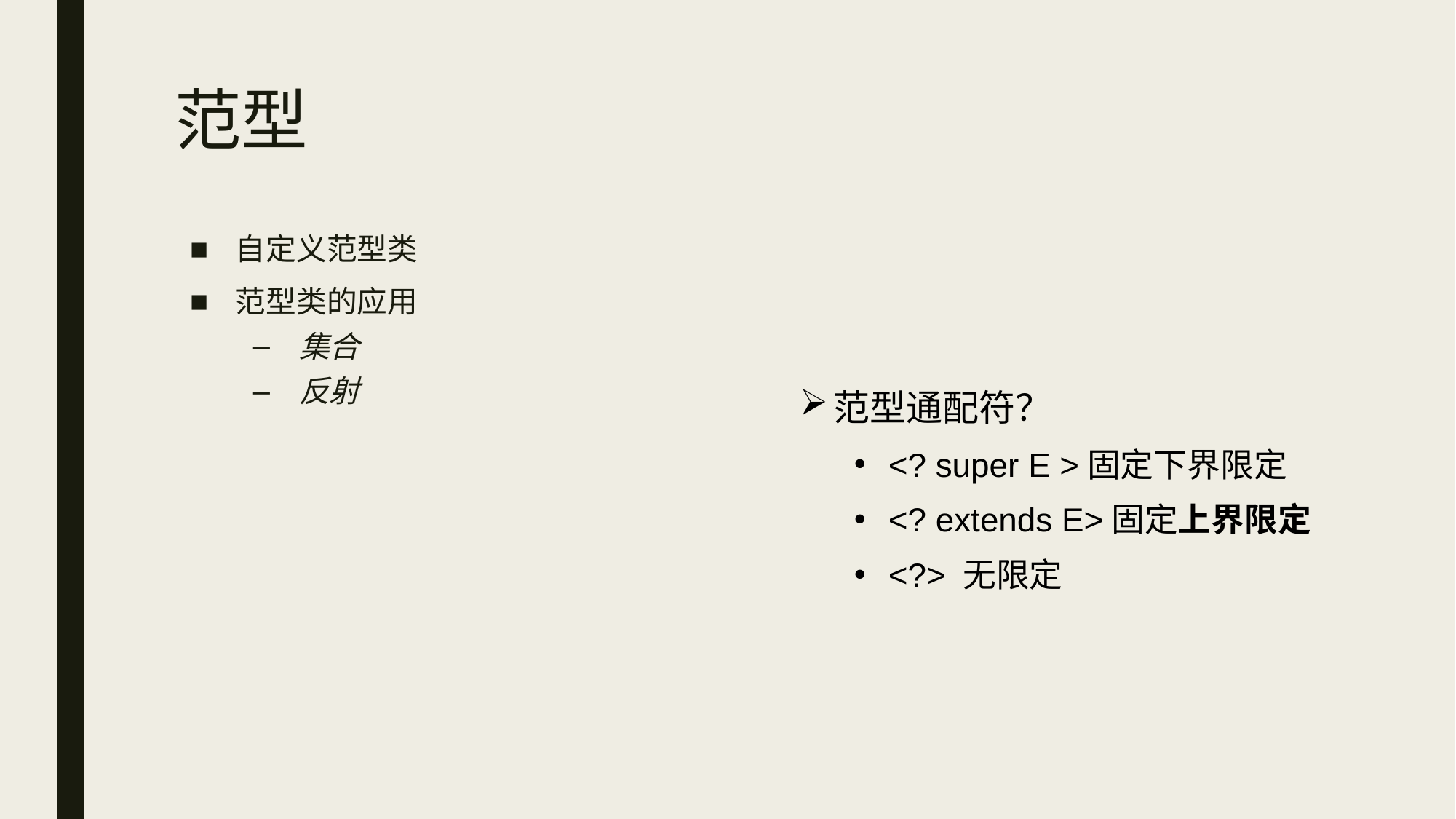

# 范型
自定义范型类
范型类的应用
集合
反射
范型通配符？
<? super E >固定下界限定
<? extends E>固定上界限定
<?> 无限定